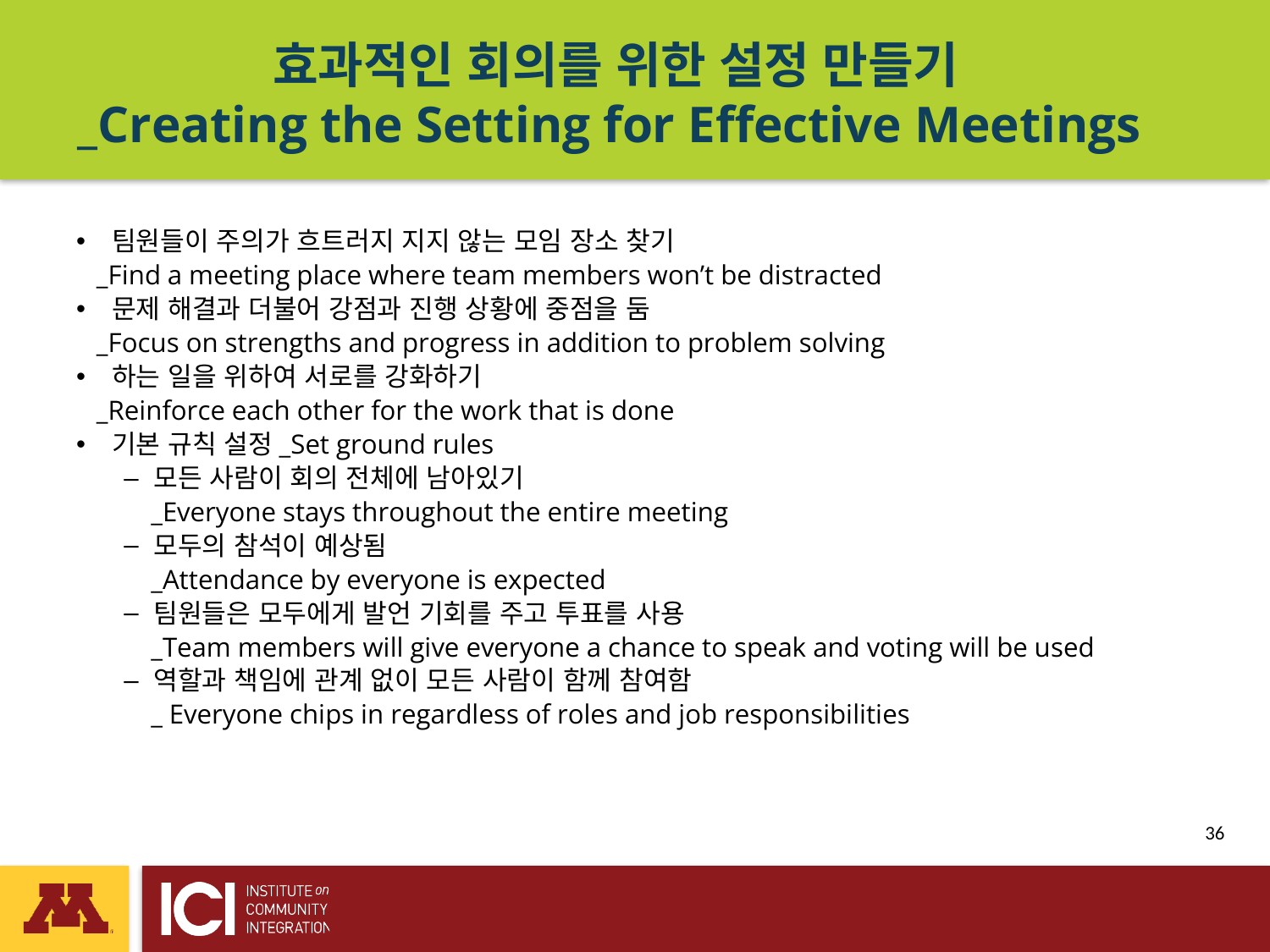

# 효과적인 회의를 위한 설정 만들기 _Creating the Setting for Effective Meetings
팀원들이 주의가 흐트러지 지지 않는 모임 장소 찾기
   _Find a meeting place where team members won’t be distracted
문제 해결과 더불어 강점과 진행 상황에 중점을 둠
   _Focus on strengths and progress in addition to problem solving
하는 일을 위하여 서로를 강화하기
   _Reinforce each other for the work that is done
기본 규칙 설정_Set ground rules
모든 사람이 회의 전체에 남아있기
    _Everyone stays throughout the entire meeting
모두의 참석이 예상됨
    _Attendance by everyone is expected
팀원들은 모두에게 발언 기회를 주고 투표를 사용
    _Team members will give everyone a chance to speak and voting will be used
역할과 책임에 관계 없이 모든 사람이 함께 참여함
    _ Everyone chips in regardless of roles and job responsibilities
                                                                                                                                                                                                                                                                     36